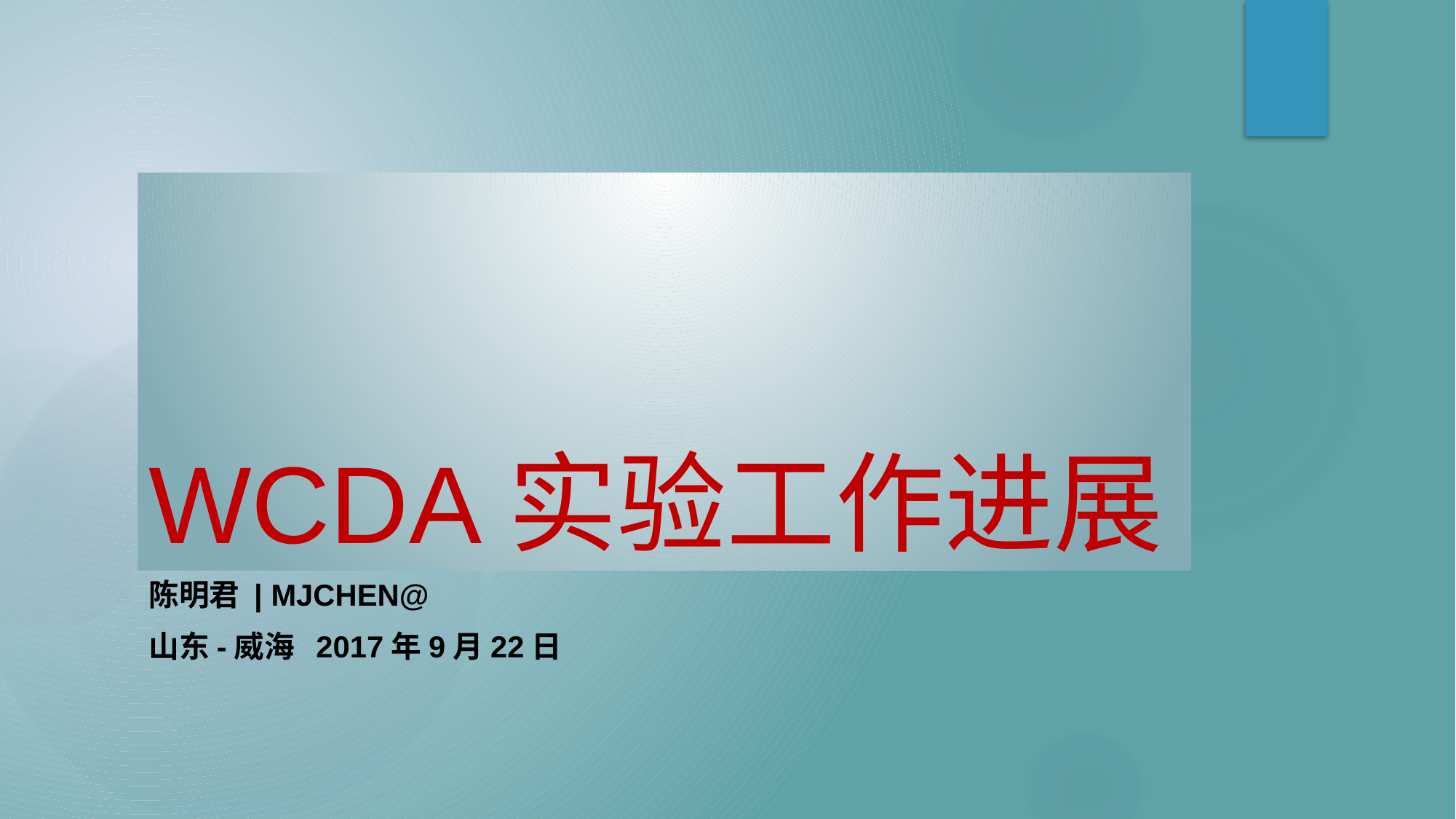

# WCDA实验工作进展
陈明君 | mjchen@
山东-威海  2017年9月22日